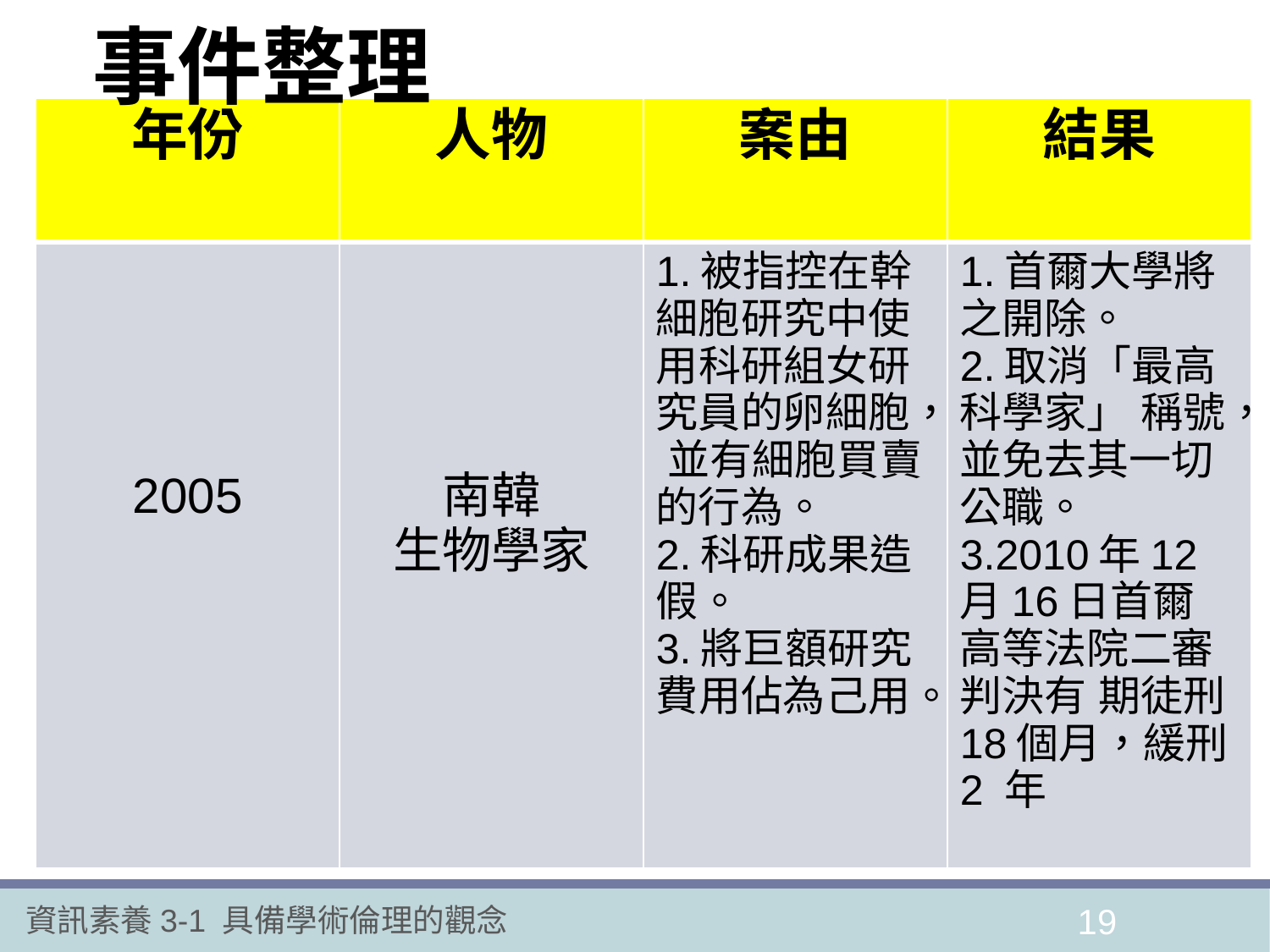

# 事件整理
| 年份 | 人物 | 案由 | 結果 |
| --- | --- | --- | --- |
| 2005 | 南韓 生物學家 | 1.被指控在幹細胞研究中使用科研組女研究員的卵細胞， 並有細胞買賣的行為。 2.科研成果造假。 3.將巨額研究費用佔為己用。 | 1.首爾大學將之開除。 2.取消「最高科學家」 稱號，並免去其一切 公職。 3.2010年12月16日首爾 高等法院二審判決有 期徒刑18個月，緩刑2 年 |